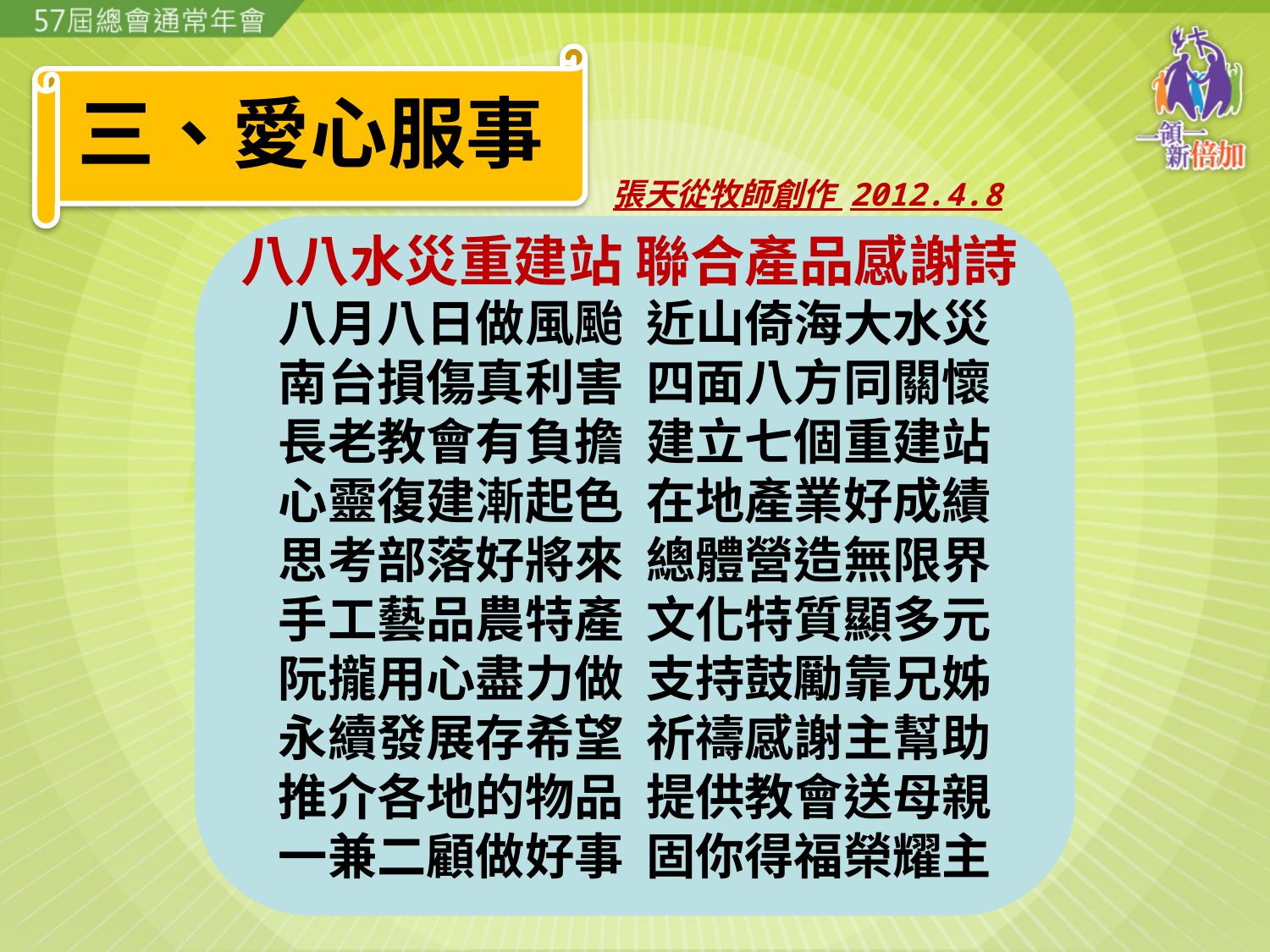

三、愛心服事
張天從牧師創作 2012.4.8

八八水災重建站 聯合產品感謝詩
八月八日做風颱  近山倚海大水災
南台損傷真利害  四面八方同關懷
長老教會有負擔  建立七個重建站
心靈復建漸起色  在地產業好成績
思考部落好將來  總體營造無限界
手工藝品農特產  文化特質顯多元
阮攏用心盡力做  支持鼓勵靠兄姊
永續發展存希望  祈禱感謝主幫助
推介各地的物品  提供教會送母親
一兼二顧做好事  固你得福榮耀主